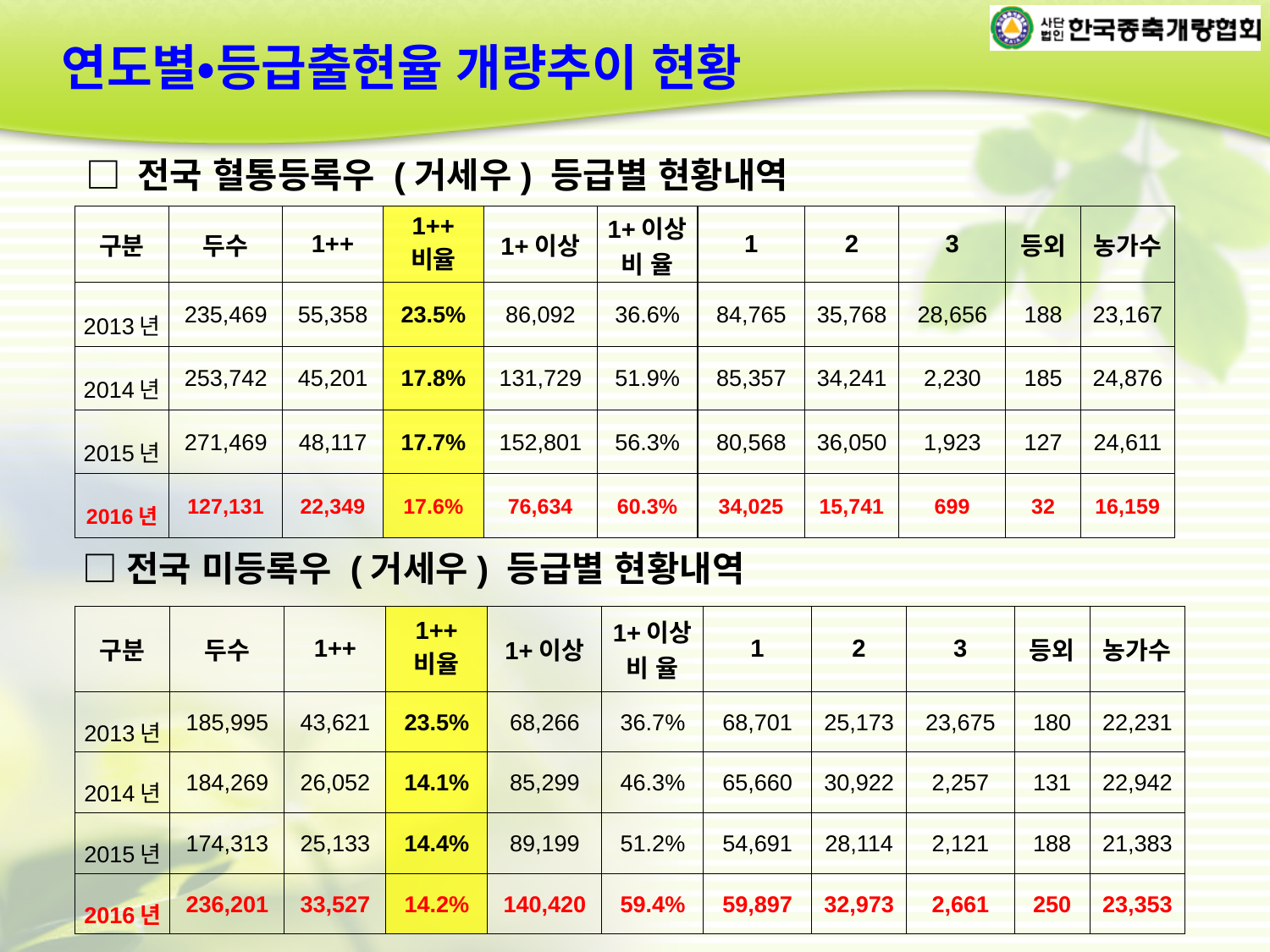

연도별•등급출현율 개량추이 현황
□ 전국 혈통등록우 (거세우) 등급별 현황내역
| 구분 | 두수 | 1++ | 1++ 비율 | 1+이상 | 1+이상 비 율 | 1 | 2 | 3 | 등외 | 농가수 |
| --- | --- | --- | --- | --- | --- | --- | --- | --- | --- | --- |
| 2013년 | 235,469 | 55,358 | 23.5% | 86,092 | 36.6% | 84,765 | 35,768 | 28,656 | 188 | 23,167 |
| 2014년 | 253,742 | 45,201 | 17.8% | 131,729 | 51.9% | 85,357 | 34,241 | 2,230 | 185 | 24,876 |
| 2015년 | 271,469 | 48,117 | 17.7% | 152,801 | 56.3% | 80,568 | 36,050 | 1,923 | 127 | 24,611 |
| 2016년 | 127,131 | 22,349 | 17.6% | 76,634 | 60.3% | 34,025 | 15,741 | 699 | 32 | 16,159 |
□전국 미등록우 (거세우) 등급별 현황내역
| 구분 | 두수 | 1++ | 1++ 비율 | 1+이상 | 1+이상 비 율 | 1 | 2 | 3 | 등외 | 농가수 |
| --- | --- | --- | --- | --- | --- | --- | --- | --- | --- | --- |
| 2013년 | 185,995 | 43,621 | 23.5% | 68,266 | 36.7% | 68,701 | 25,173 | 23,675 | 180 | 22,231 |
| 2014년 | 184,269 | 26,052 | 14.1% | 85,299 | 46.3% | 65,660 | 30,922 | 2,257 | 131 | 22,942 |
| 2015년 | 174,313 | 25,133 | 14.4% | 89,199 | 51.2% | 54,691 | 28,114 | 2,121 | 188 | 21,383 |
| 2016년 | 236,201 | 33,527 | 14.2% | 140,420 | 59.4% | 59,897 | 32,973 | 2,661 | 250 | 23,353 |